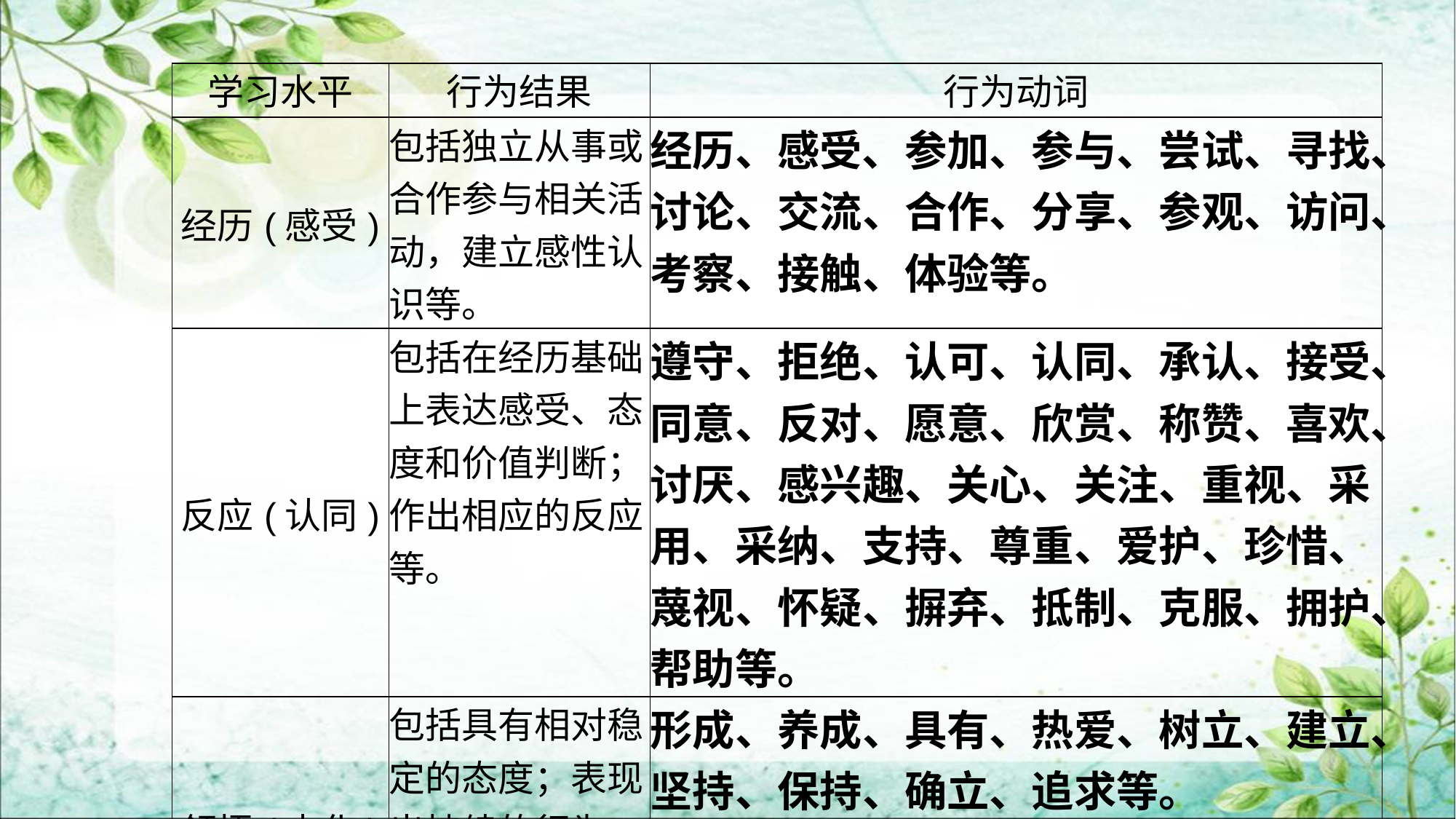

| 学习水平 | 行为结果 | 行为动词 |
| --- | --- | --- |
| 经历(感受) | 包括独立从事或合作参与相关活动，建立感性认识等。 | 经历、感受、参加、参与、尝试、寻找、讨论、交流、合作、分享、参观、访问、考察、接触、体验等。 |
| 反应(认同) | 包括在经历基础上表达感受、态度和价值判断；作出相应的反应等。 | 遵守、拒绝、认可、认同、承认、接受、同意、反对、愿意、欣赏、称赞、喜欢、讨厌、感兴趣、关心、关注、重视、采用、采纳、支持、尊重、爱护、珍惜、蔑视、怀疑、摒弃、抵制、克服、拥护、帮助等。 |
| 领悟(内化) | 包括具有相对稳定的态度；表现出持续的行为；具有个性化的价值观念等。 | 形成、养成、具有、热爱、树立、建立、坚持、保持、确立、追求等。 |